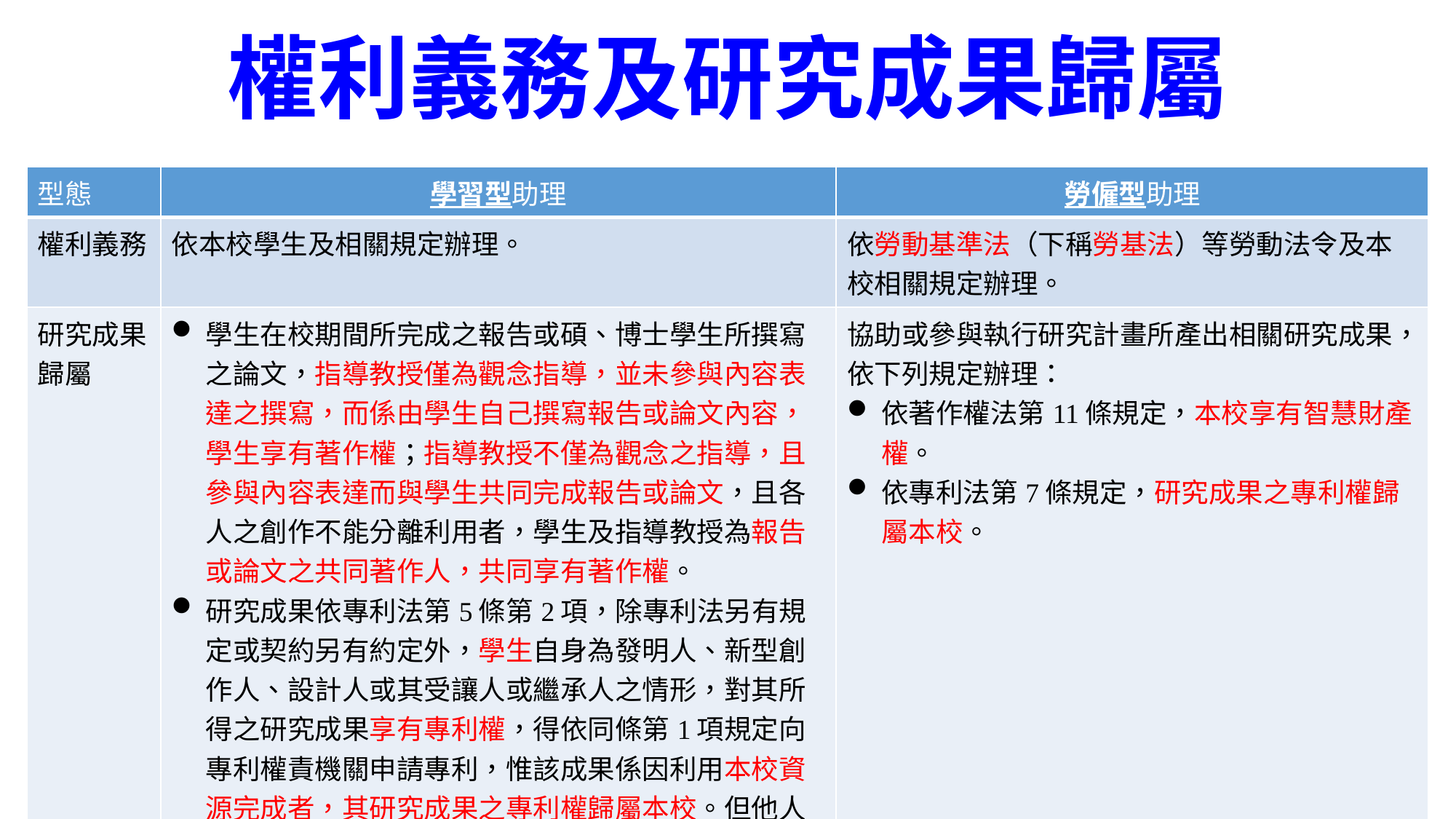

權利義務及研究成果歸屬
| 型態 | 學習型助理 | 勞僱型助理 |
| --- | --- | --- |
| 權利義務 | 依本校學生及相關規定辦理。 | 依勞動基準法（下稱勞基法）等勞動法令及本校相關規定辦理。 |
| 研究成果歸屬 | 學生在校期間所完成之報告或碩、博士學生所撰寫之論文，指導教授僅為觀念指導，並未參與內容表達之撰寫，而係由學生自己撰寫報告或論文內容，學生享有著作權；指導教授不僅為觀念之指導，且參與內容表達而與學生共同完成報告或論文，且各人之創作不能分離利用者，學生及指導教授為報告或論文之共同著作人，共同享有著作權。 研究成果依專利法第5條第2項，除專利法另有規定或契約另有約定外，學生自身為發明人、新型創作人、設計人或其受讓人或繼承人之情形，對其所得之研究成果享有專利權，得依同條第1項規定向專利權責機關申請專利，惟該成果係因利用本校資源完成者，其研究成果之專利權歸屬本校。但他人（如指導教授）如對論文研究成果之產出有實質貢獻，該他人亦得列為共同發明人。 | 協助或參與執行研究計畫所產出相關研究成果，依下列規定辦理： 依著作權法第11條規定，本校享有智慧財產權。 依專利法第7條規定，研究成果之專利權歸屬本校。 |